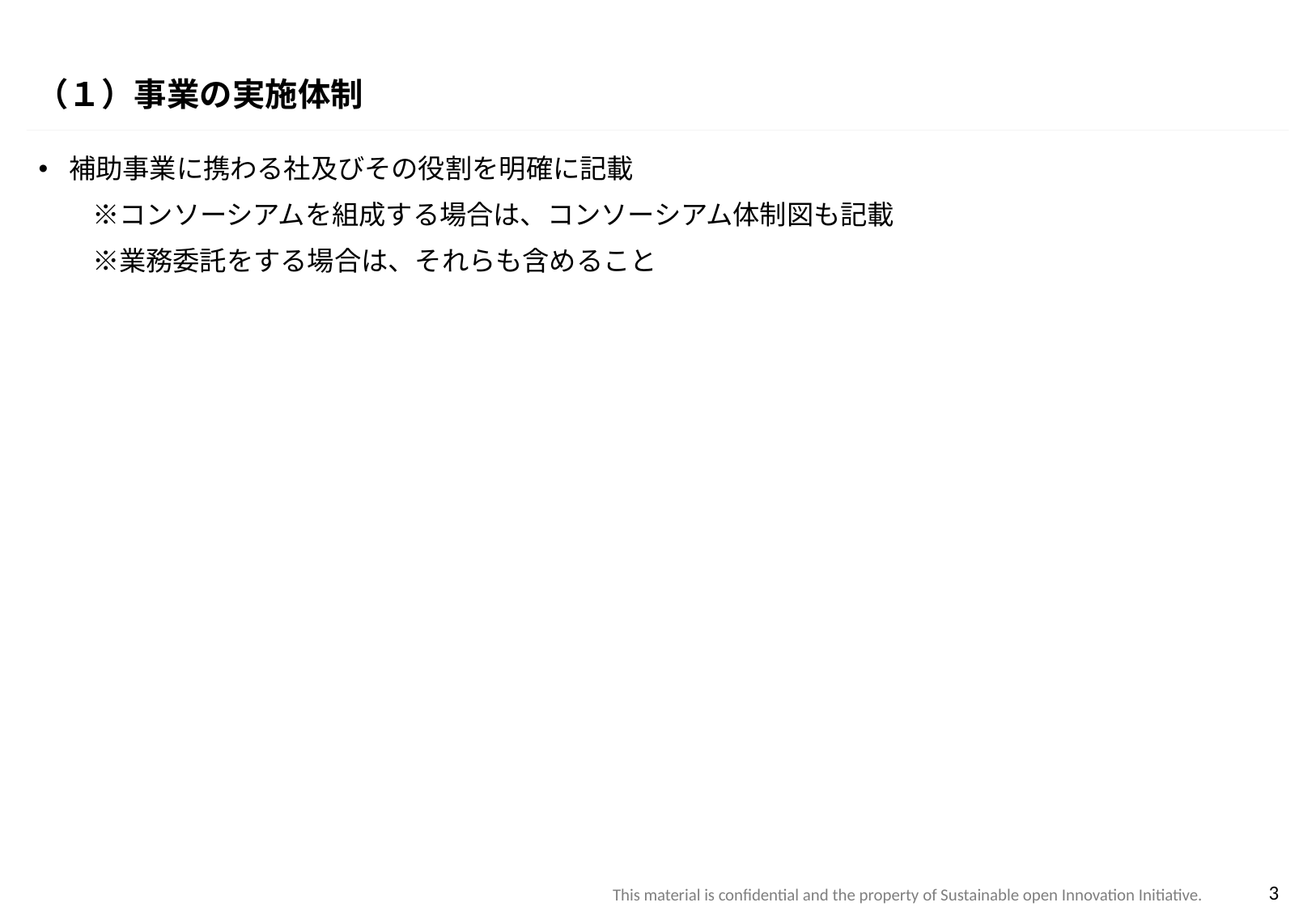

（１）事業の実施体制
補助事業に携わる社及びその役割を明確に記載
　　※コンソーシアムを組成する場合は、コンソーシアム体制図も記載
　　※業務委託をする場合は、それらも含めること